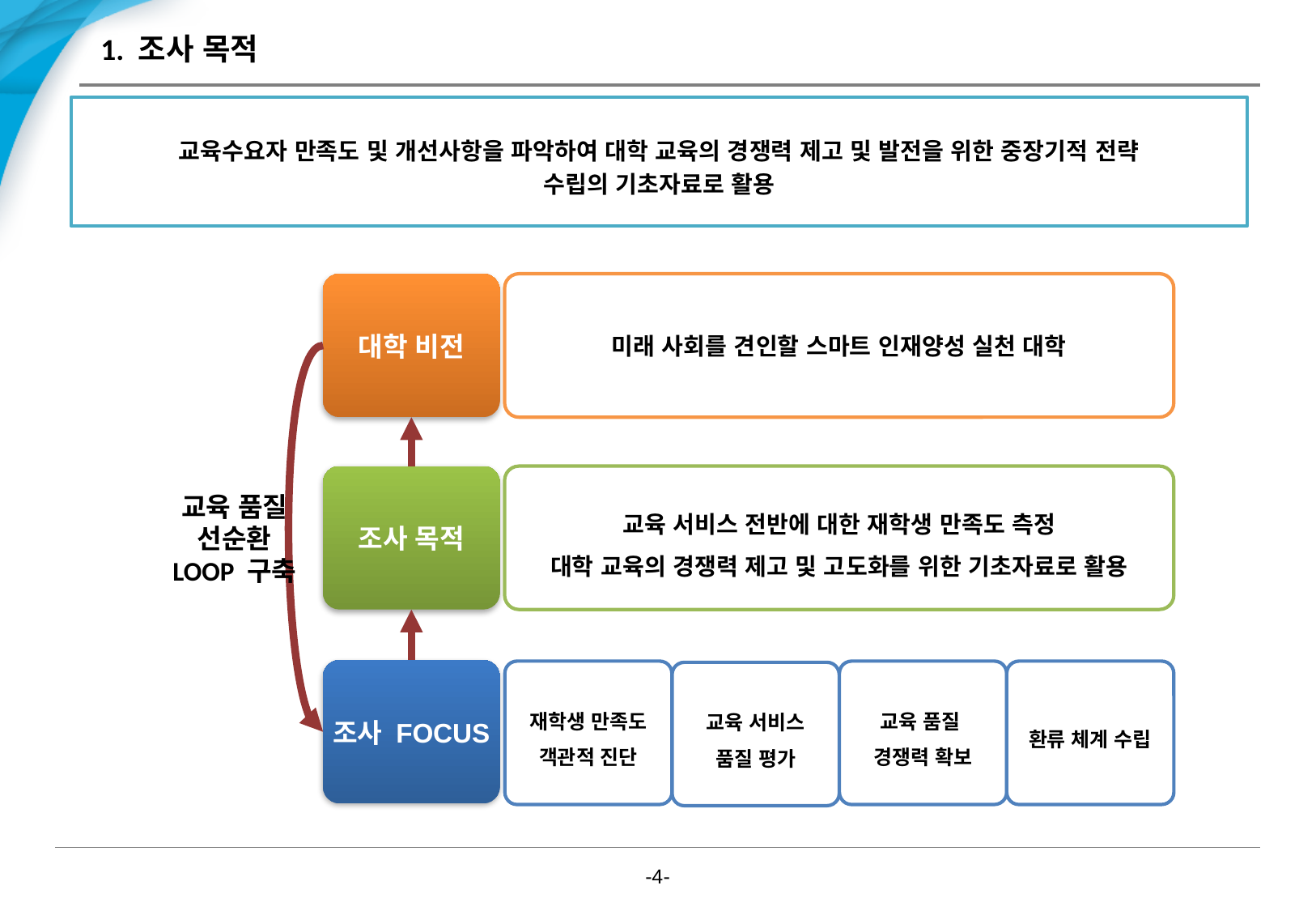

# 1. 조사 목적

교육수요자 만족도 및 개선사항을 파악하여 대학 교육의 경쟁력 제고 및 발전을 위한 중장기적 전략
수립의 기초자료로 활용
대학 비전
미래 사회를 견인할 스마트 인재양성 실천 대학
조사 목적
교육 서비스 전반에 대한 재학생 만족도 측정
대학 교육의 경쟁력 제고 및 고도화를 위한 기초자료로 활용
교육 품질
선순환
LOOP 구축
조사 FOCUS
재학생 만족도 객관적 진단
교육 품질
경쟁력 확보
환류 체계 수립
교육 서비스
품질 평가
-4-